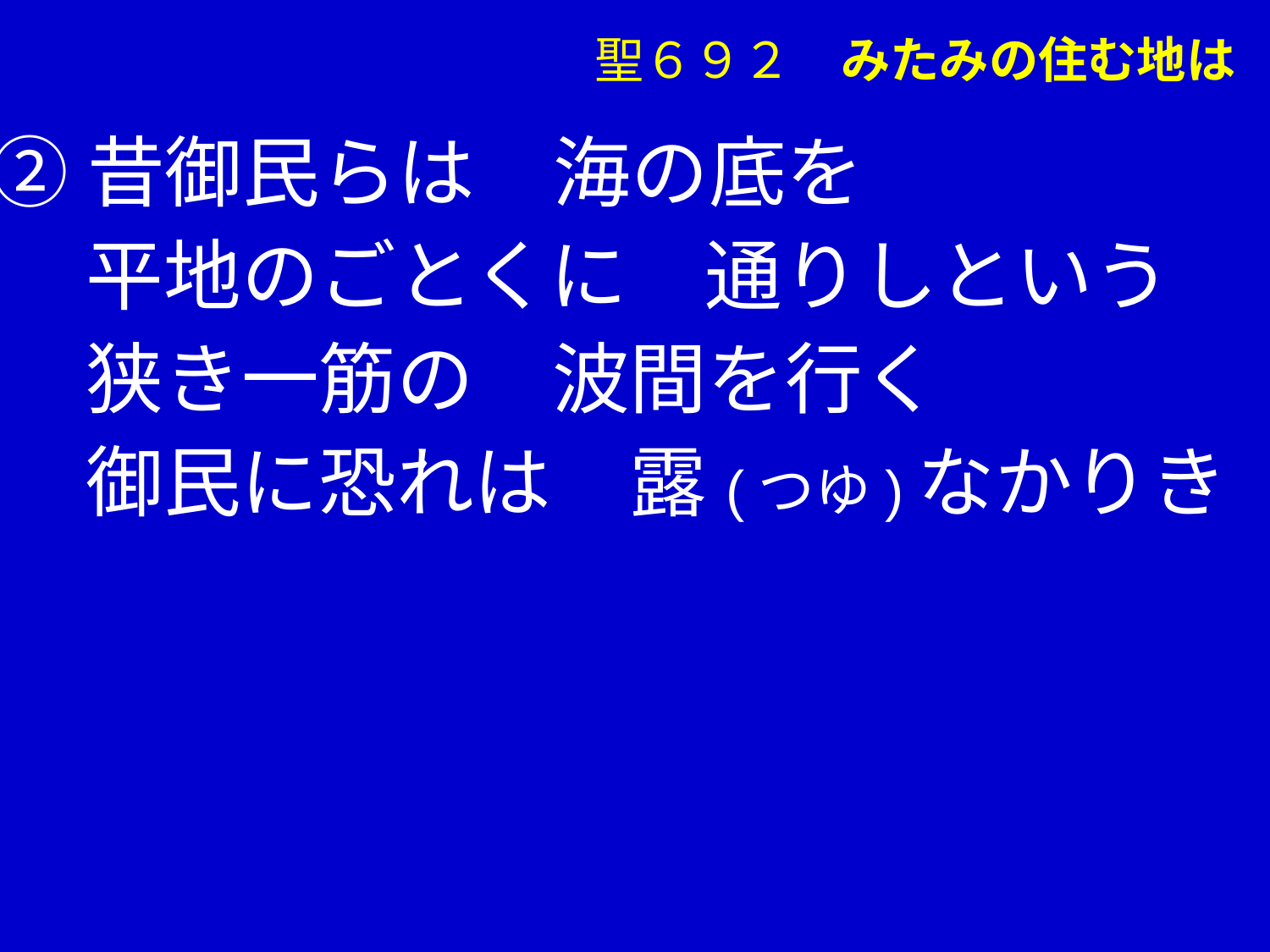

聖６９２　みたみの住む地は
②昔御民らは　海の底を
　 平地のごとくに　通りしという
　 狭き一筋の　波間を行く
　 御民に恐れは　露(つゆ)なかりき